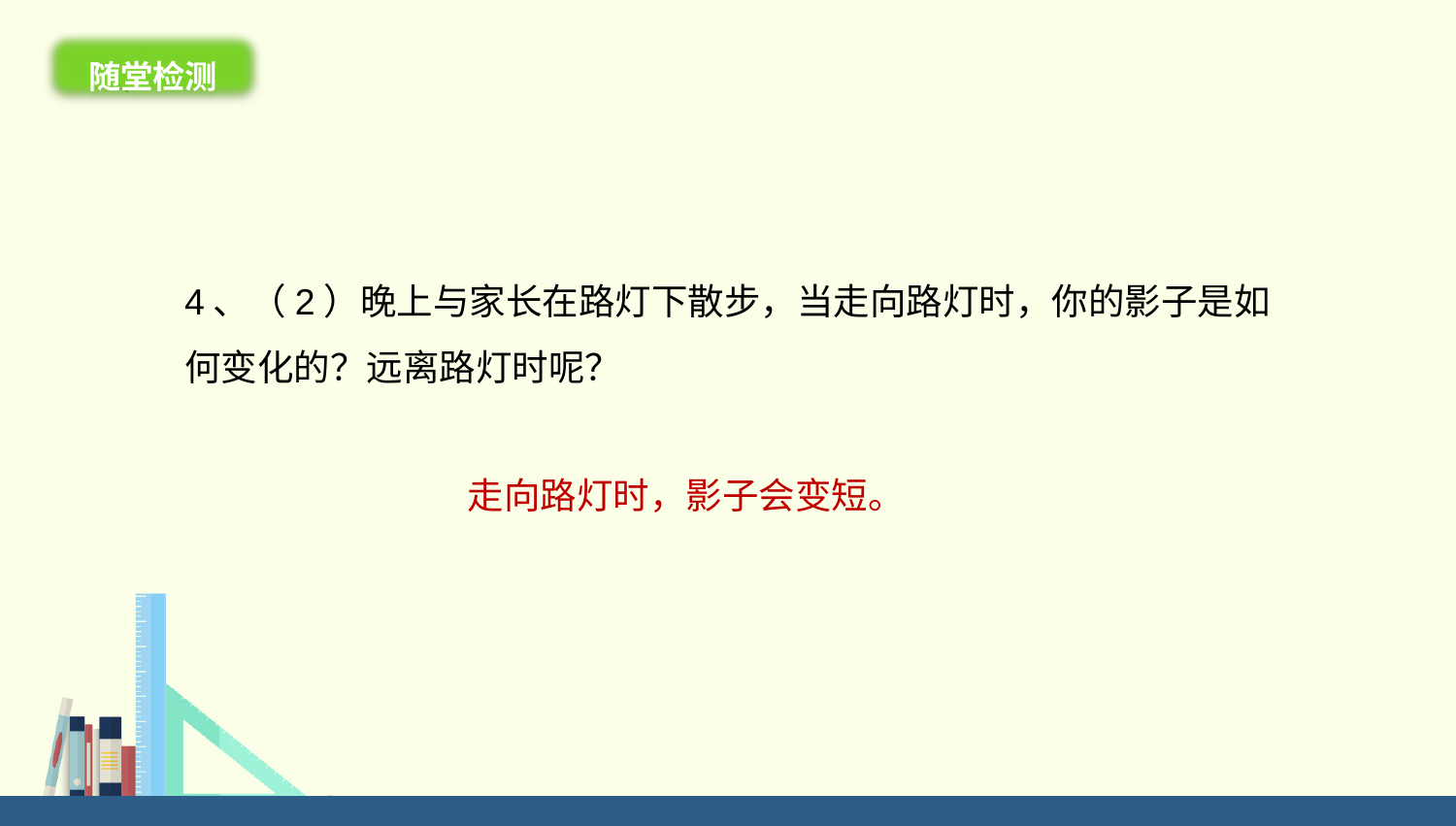

随堂检测
4、（2）晚上与家长在路灯下散步，当走向路灯时，你的影子是如何变化的？远离路灯时呢？
 走向路灯时，影子会变短。